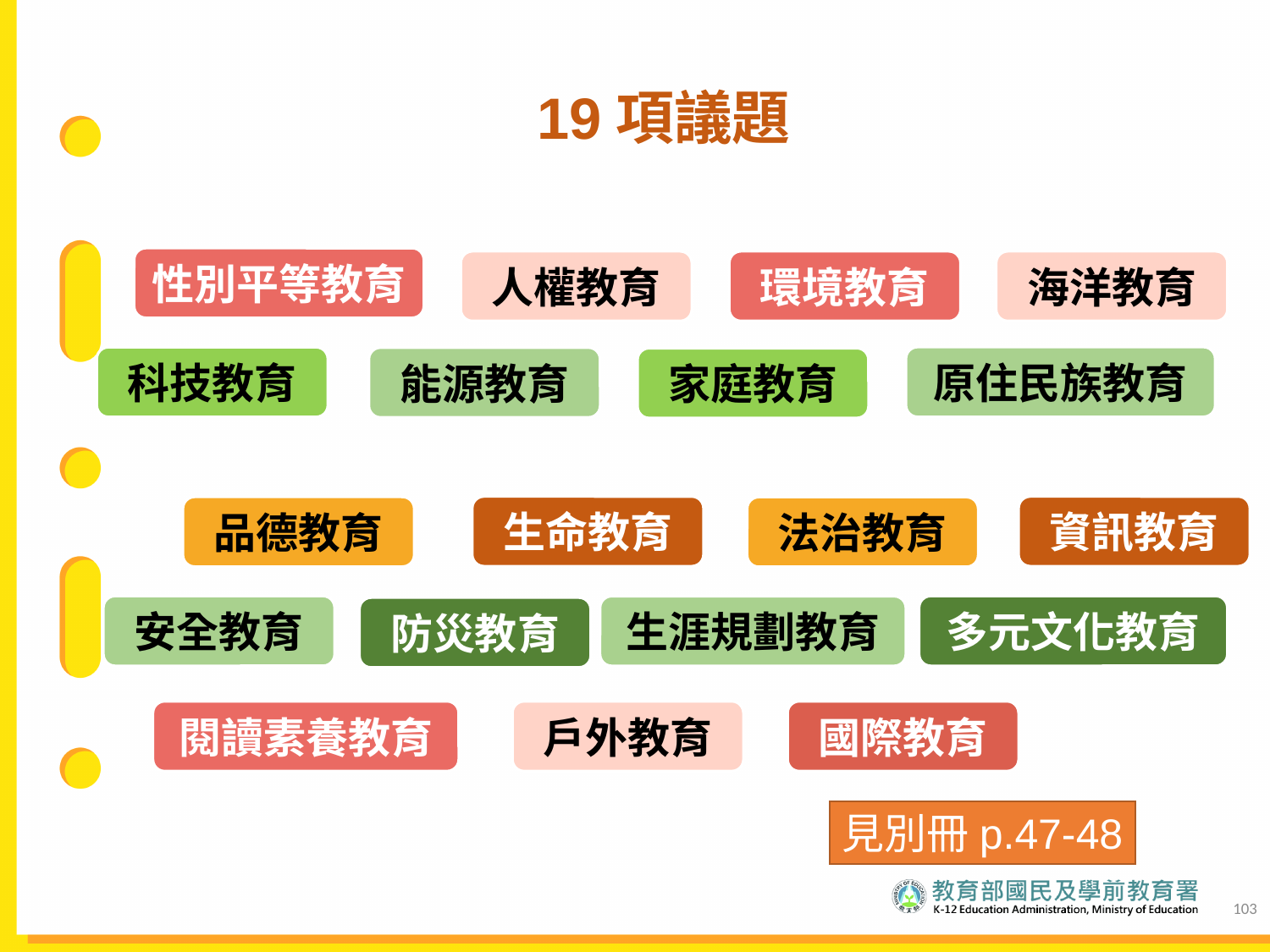

19項議題
性別平等教育
人權教育
環境教育
海洋教育
原住民族教育
科技教育
能源教育
家庭教育
生命教育
資訊教育
品德教育
法治教育
安全教育
多元文化教育
生涯規劃教育
防災教育
閱讀素養教育
戶外教育
國際教育
見別冊p.47-48
103